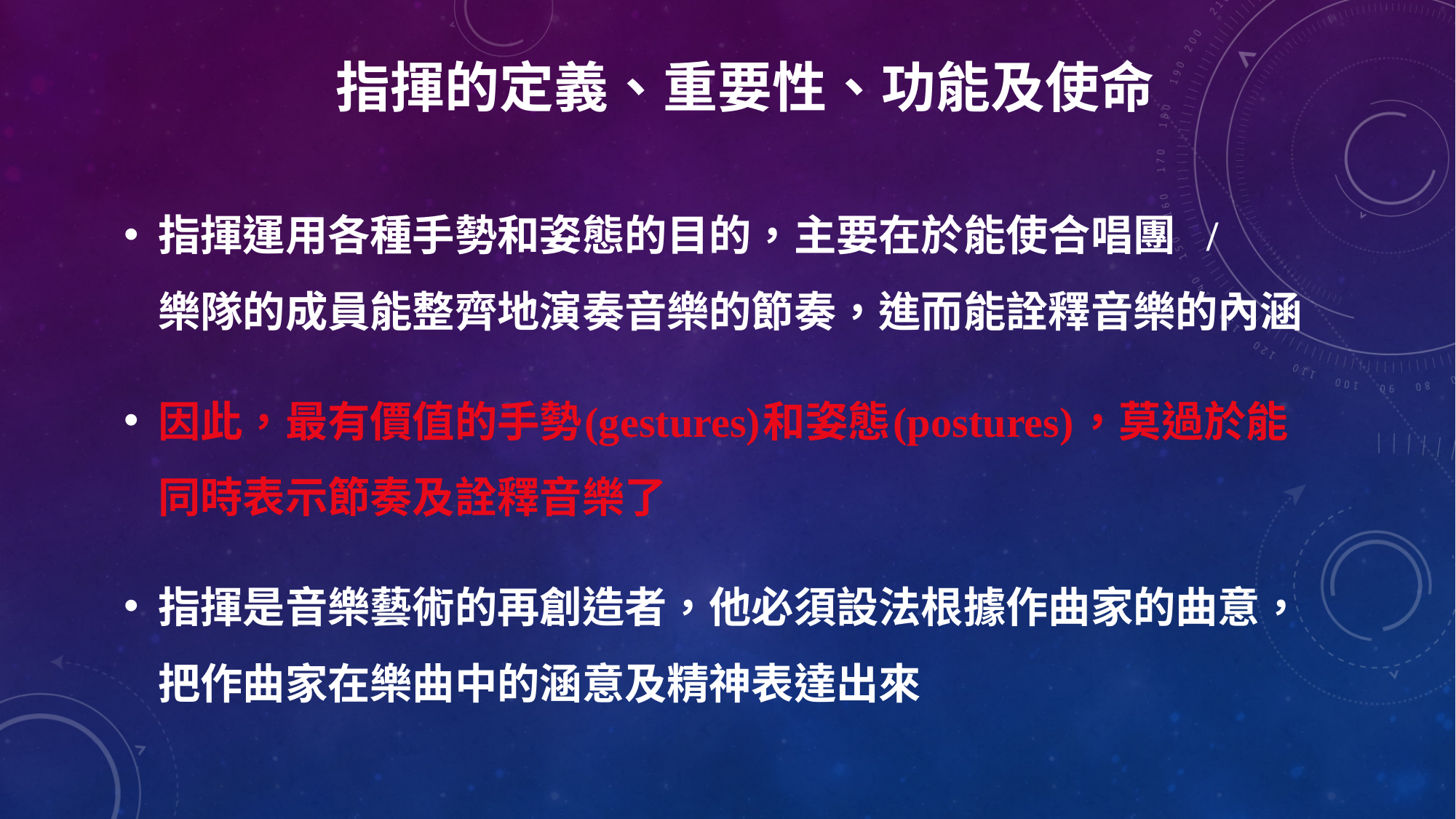

# 指揮的定義、重要性、功能及使命
指揮運用各種手勢和姿態的目的，主要在於能使合唱團   /      樂隊的成員能整齊地演奏音樂的節奏，進而能詮釋音樂的內涵

因此，最有價值的手勢(gestures)和姿態(postures)，莫過於能同時表示節奏及詮釋音樂了

指揮是音樂藝術的再創造者，他必須設法根據作曲家的曲意，把作曲家在樂曲中的涵意及精神表達出來